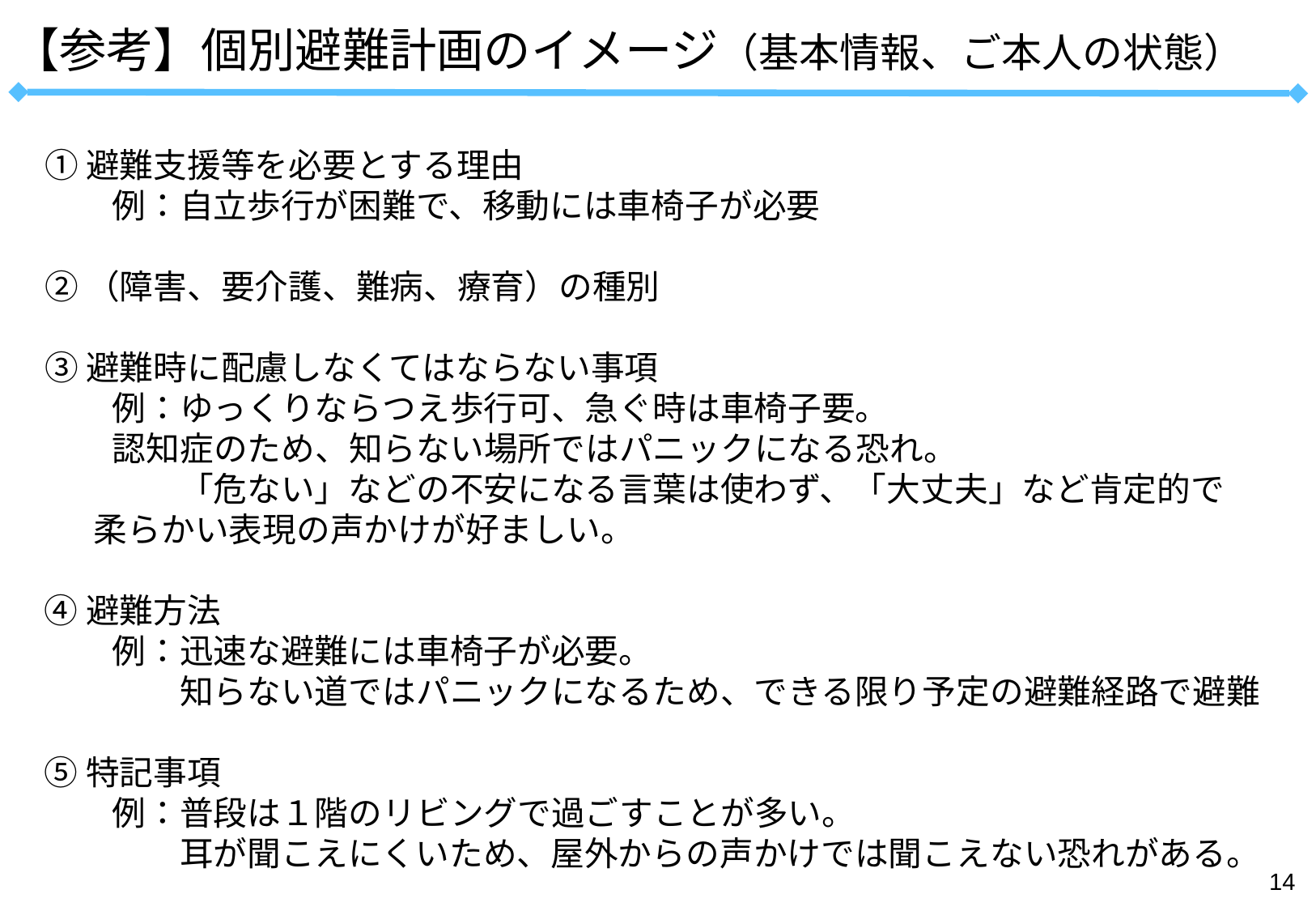

【参考】個別避難計画のイメージ（基本情報、ご本人の状態）

　① 避難支援等を必要とする理由
　　　例：自立歩行が困難で、移動には車椅子が必要

　② （障害、要介護、難病、療育）の種別

　③ 避難時に配慮しなくてはならない事項
　　　例：ゆっくりならつえ歩行可、急ぐ時は車椅子要。
    　    認知症のため、知らない場所ではパニックになる恐れ。
　　　　　「危ない」などの不安になる言葉は使わず、「大丈夫」など肯定的で
          柔らかい表現の声かけが好ましい。

　④ 避難方法
　　　例：迅速な避難には車椅子が必要。
　　　　　知らない道ではパニックになるため、できる限り予定の避難経路で避難

　⑤ 特記事項
　　　例：普段は１階のリビングで過ごすことが多い。
　　　　　耳が聞こえにくいため、屋外からの声かけでは聞こえない恐れがある。

14